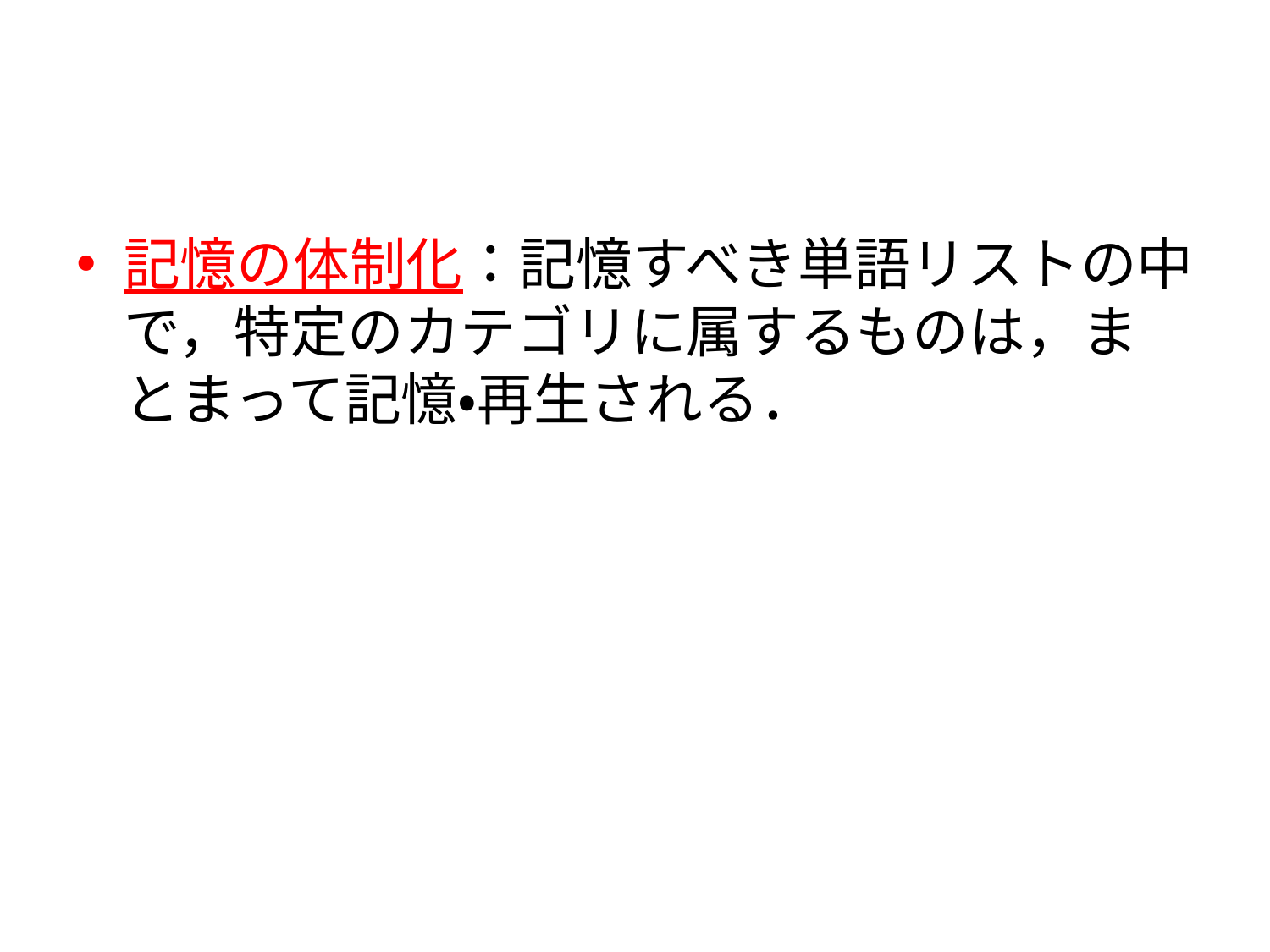

#
記憶の体制化：記憶すべき単語リストの中で，特定のカテゴリに属するものは，まとまって記憶・再生される．